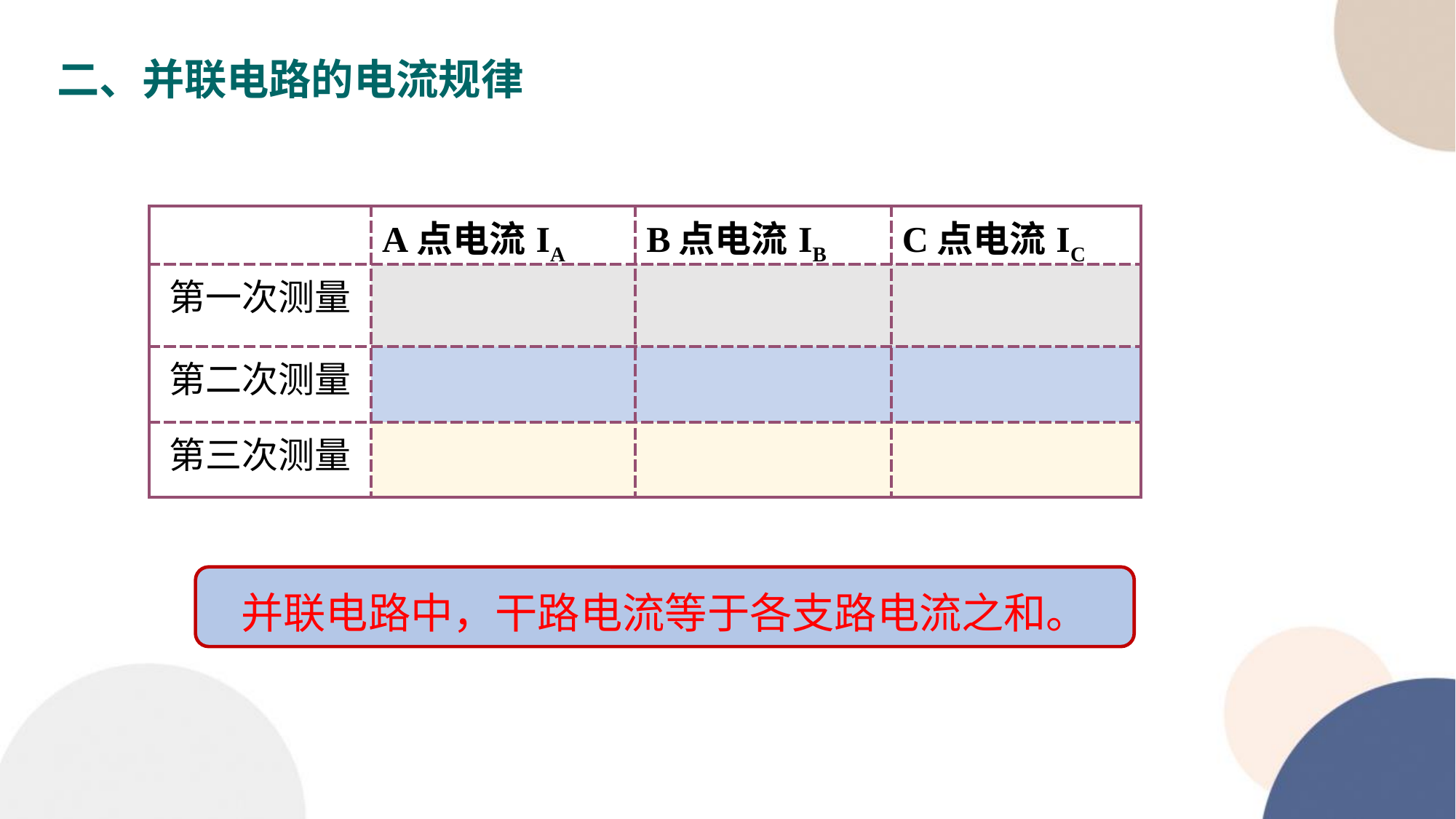

二、并联电路的电流规律
|  | A点电流IA | B点电流IB | C点电流IC |
| --- | --- | --- | --- |
| 第一次测量 |  |  |  |
| 第二次测量 |  |  |  |
| 第三次测量 |  |  |  |
并联电路中，干路电流等于各支路电流之和。